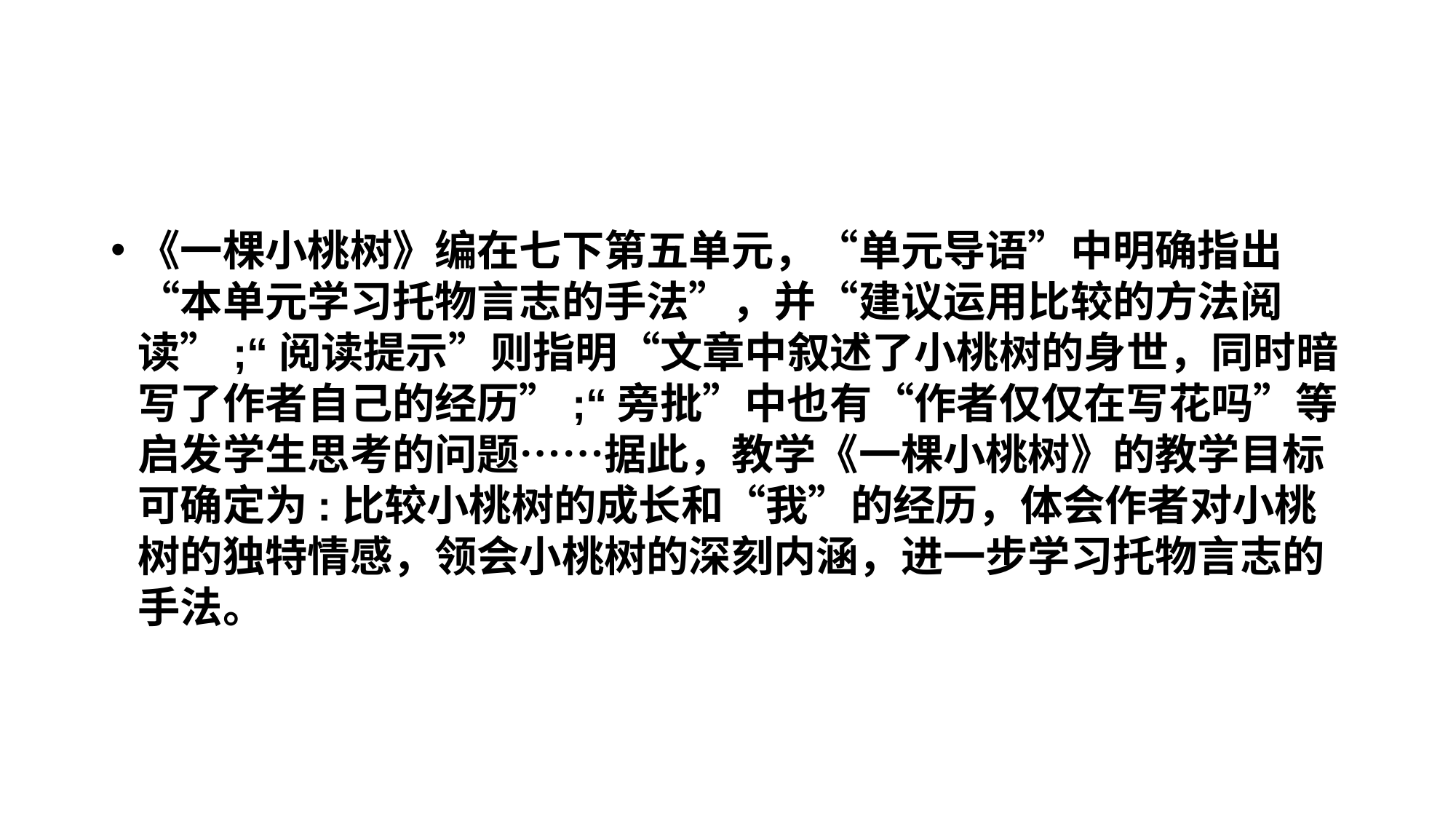

#
《一棵小桃树》编在七下第五单元，“单元导语”中明确指出“本单元学习托物言志的手法”，并“建议运用比较的方法阅读”;“阅读提示”则指明“文章中叙述了小桃树的身世，同时暗写了作者自己的经历”;“旁批”中也有“作者仅仅在写花吗”等启发学生思考的问题……据此，教学《一棵小桃树》的教学目标可确定为:比较小桃树的成长和“我”的经历，体会作者对小桃树的独特情感，领会小桃树的深刻内涵，进一步学习托物言志的手法。